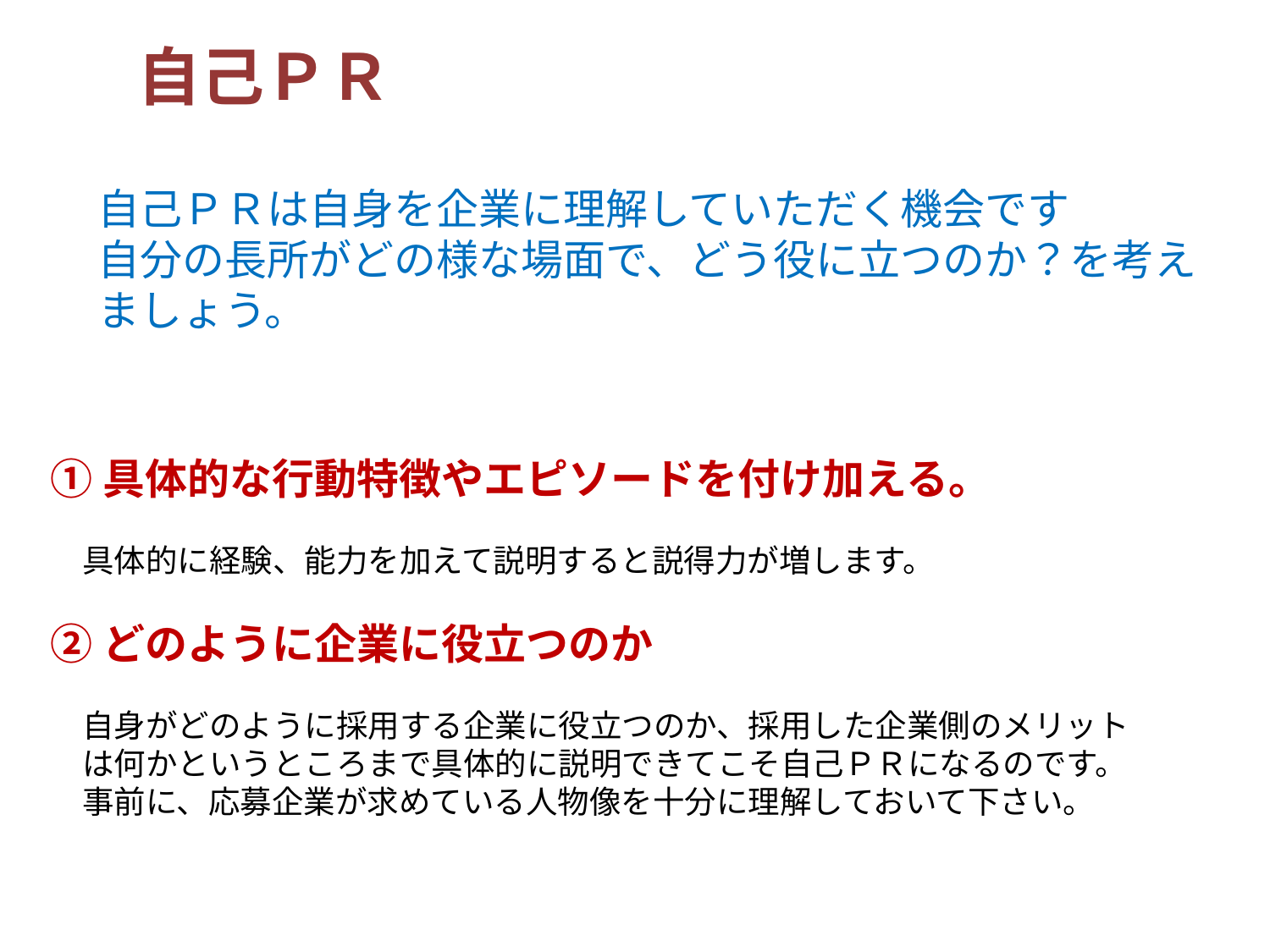

# 自己ＰＲ
自己ＰＲは自身を企業に理解していただく機会です
自分の長所がどの様な場面で、どう役に立つのか？を考えましょう。

①具体的な行動特徴やエピソードを付け加える。

　具体的に経験、能力を加えて説明すると説得力が増します。

②どのように企業に役立つのか

　自身がどのように採用する企業に役立つのか、採用した企業側のメリット
　は何かというところまで具体的に説明できてこそ自己ＰＲになるのです。
　事前に、応募企業が求めている人物像を十分に理解しておいて下さい。